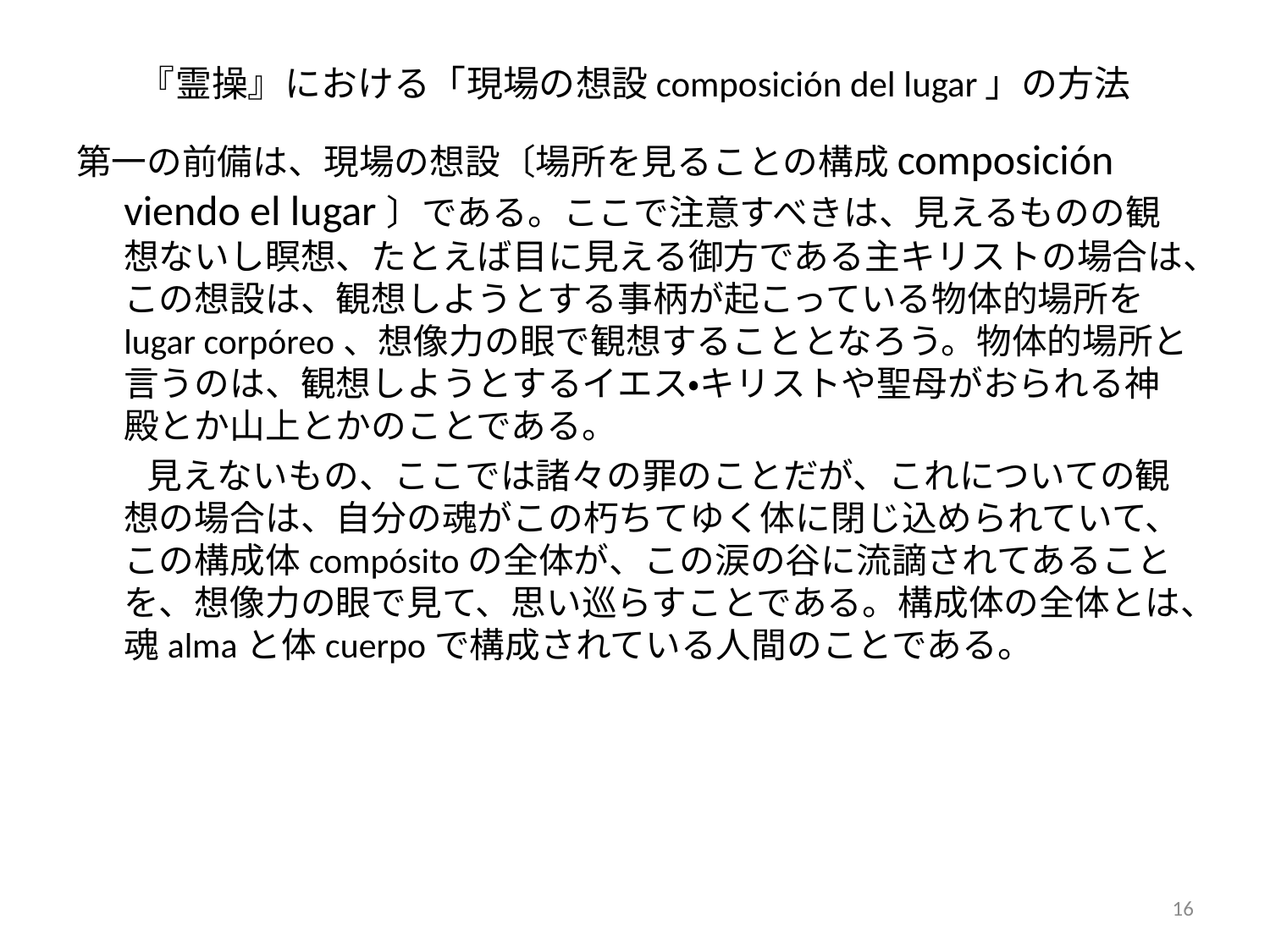

# 『霊操』における「現場の想設composición del lugar」の方法
第一の前備は、現場の想設〔場所を見ることの構成composición  viendo el lugar〕である。ここで注意すべきは、見えるものの観想ないし瞑想、たとえば目に見える御方である主キリストの場合は、この想設は、観想しようとする事柄が起こっている物体的場所をlugar corpóreo、想像力の眼で観想することとなろう。物体的場所と言うのは、観想しようとするイエス・キリストや聖母がおられる神殿とか山上とかのことである。
　　見えないもの、ここでは諸々の罪のことだが、これについての観想の場合は、自分の魂がこの朽ちてゆく体に閉じ込められていて、この構成体compósitoの全体が、この涙の谷に流謫されてあることを、想像力の眼で見て、思い巡らすことである。構成体の全体とは、魂almaと体cuerpoで構成されている人間のことである。
16